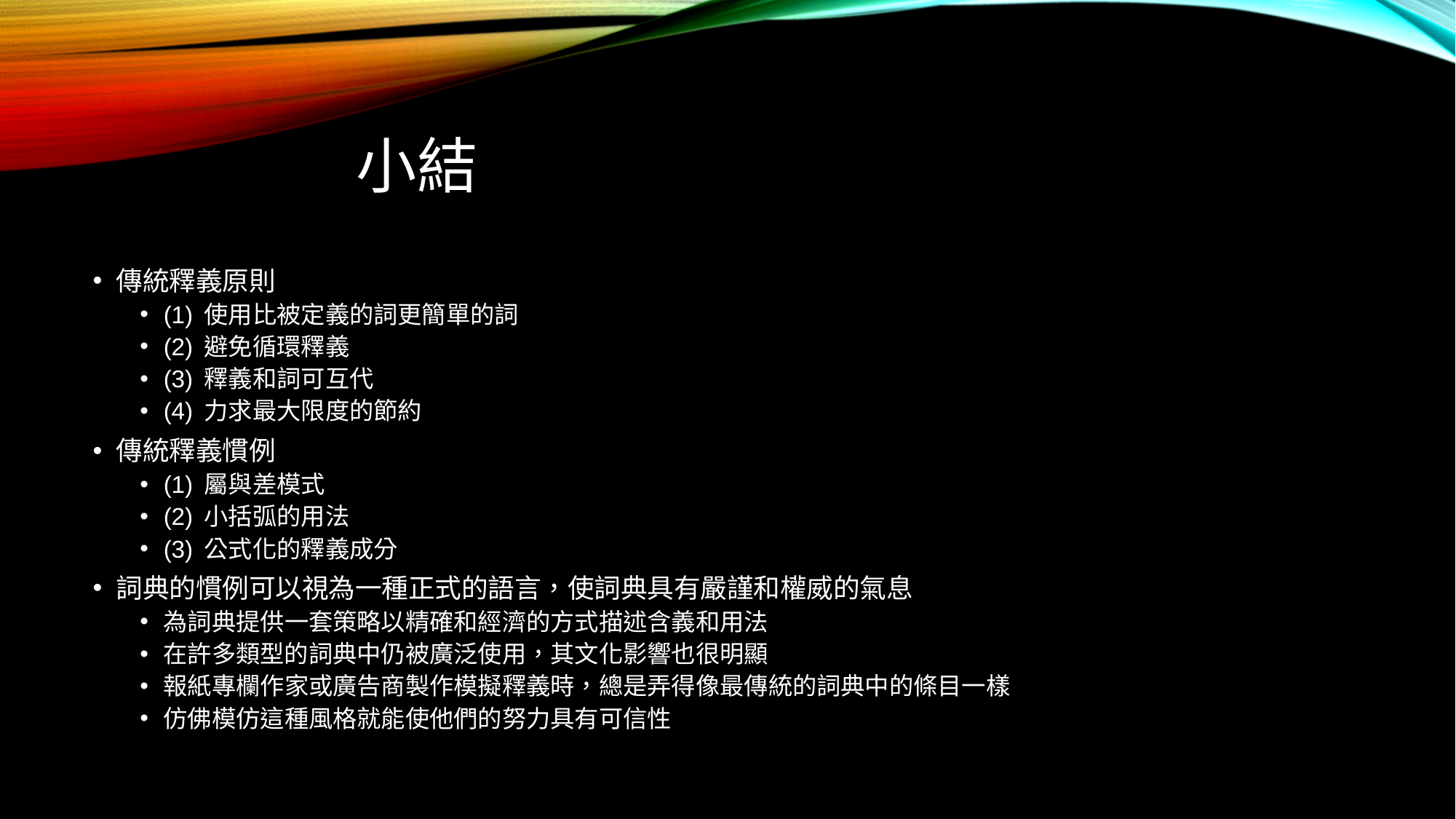

# 小結
傳統釋義原則
(1) 使用比被定義的詞更簡單的詞
(2) 避免循環釋義
(3) 釋義和詞可互代
(4) 力求最大限度的節約
傳統釋義慣例
(1) 屬與差模式
(2) 小括弧的用法
(3) 公式化的釋義成分
詞典的慣例可以視為一種正式的語言，使詞典具有嚴謹和權威的氣息
為詞典提供一套策略以精確和經濟的方式描述含義和用法
在許多類型的詞典中仍被廣泛使用，其文化影響也很明顯
報紙專欄作家或廣告商製作模擬釋義時，總是弄得像最傳統的詞典中的條目一樣
仿佛模仿這種風格就能使他們的努力具有可信性